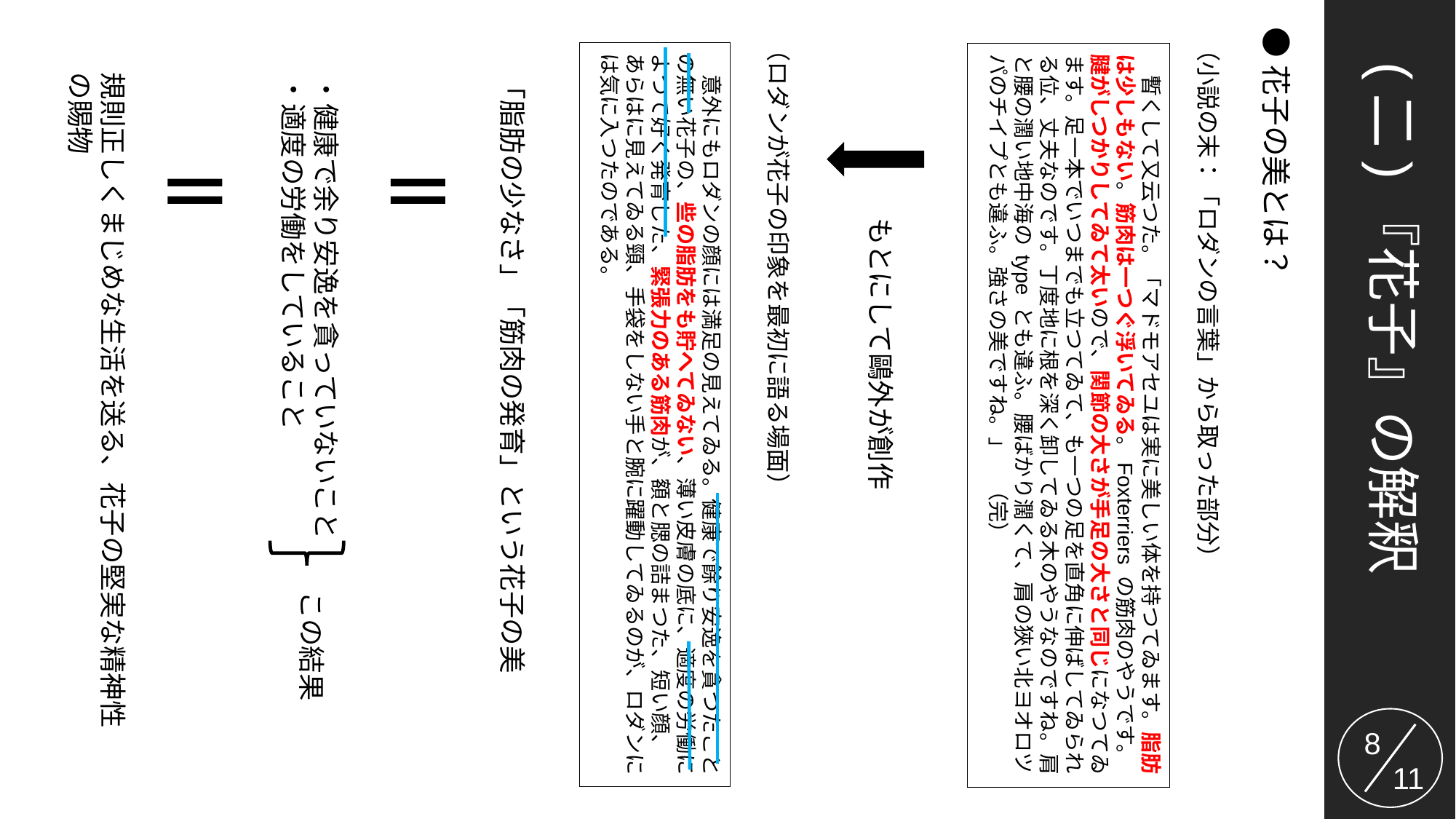

●花子の美とは？
（ロダンが花子の印象を最初に語る場面）
（小説の末：「ロダンの言葉」から取った部分）
　意外にもロダンの顔には満足の見えてゐる。健康で餘り安逸を貪つたことの無い花子の、些の脂肪をも貯へてゐない、薄い皮膚の底に、適度の労働によつて好く発育した、緊張力のある筋肉が、額と腮の詰まつた、短い顔、あらはに見えてゐる頸、手袋をしない手と腕に躍動してゐるのが、ロダンには気に入つたのである。
　暫くして又云つた。「マドモアセユは実に美しい体を持つてゐます。脂肪は少しもない。筋肉は一つぐ浮いてゐる。Foxterriers の筋肉のやうです。腱がしつかりしてゐて太いので、関節の大さが手足の大さと同じになつてゐます。足一本でいつまでも立つてゐて、も一つの足を直角に伸ばしてゐられる位、丈夫なのです。丁度地に根を深く卸してゐる木のやうなのですね。肩と腰の濶い地中海の type とも違ふ。腰ばかり濶くて、肩の狹い北ヨオロツパのチイプとも違ふ。強さの美ですね。」　（完）
(二)『花子』の解釈
規則正しくまじめな生活を送る、花子の堅実な精神性の賜物
「脂肪の少なさ」「筋肉の発育」という花子の美
・健康で余り安逸を貪っていないこと
・適度の労働をしていること

もとにして鷗外が創作

この結果

8
11